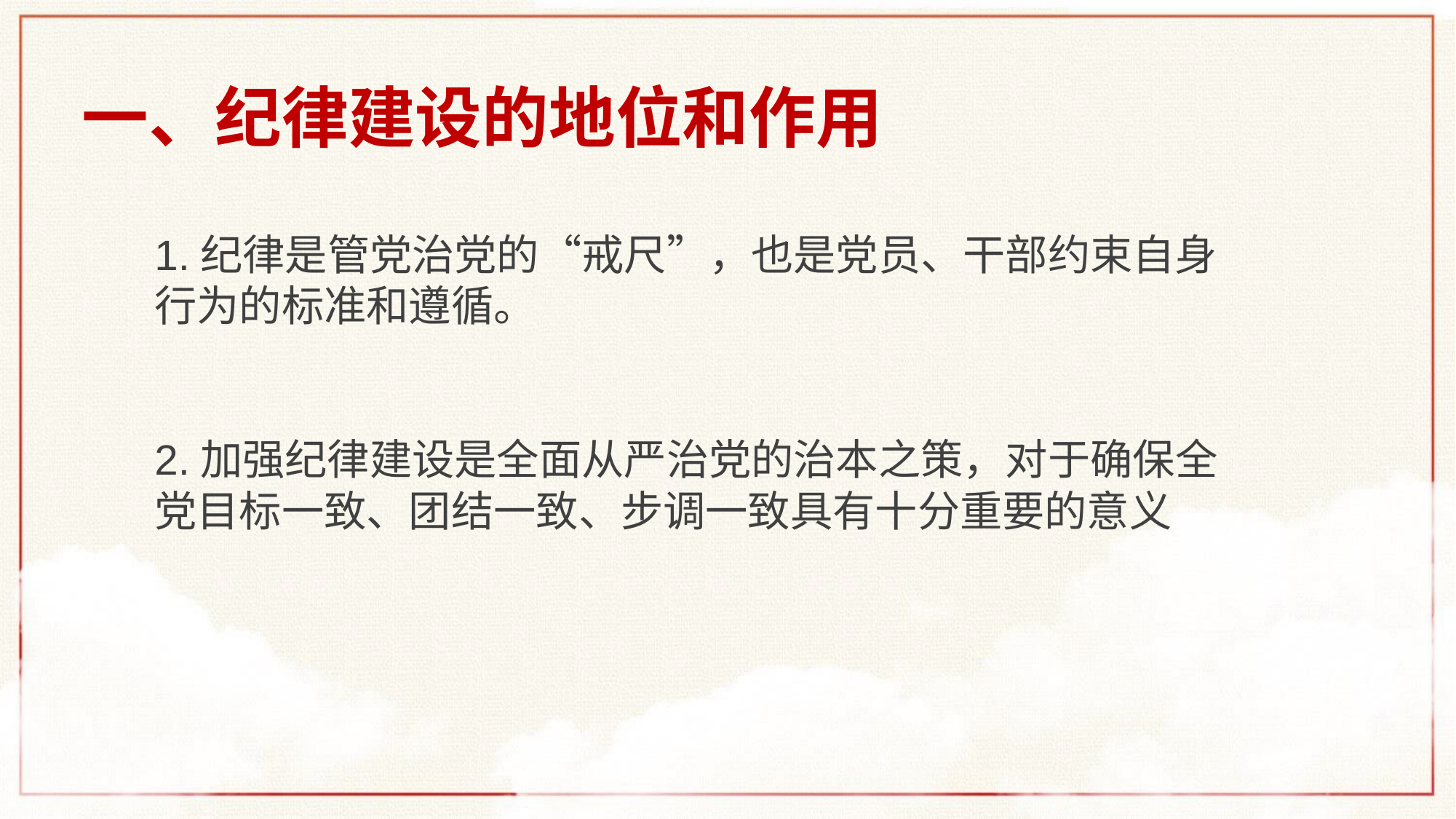

# 一、纪律建设的地位和作用
1.纪律是管党治党的“戒尺”，也是党员、干部约束自身行为的标准和遵循。

2.加强纪律建设是全面从严治党的治本之策，对于确保全党目标一致、团结一致、步调一致具有十分重要的意义